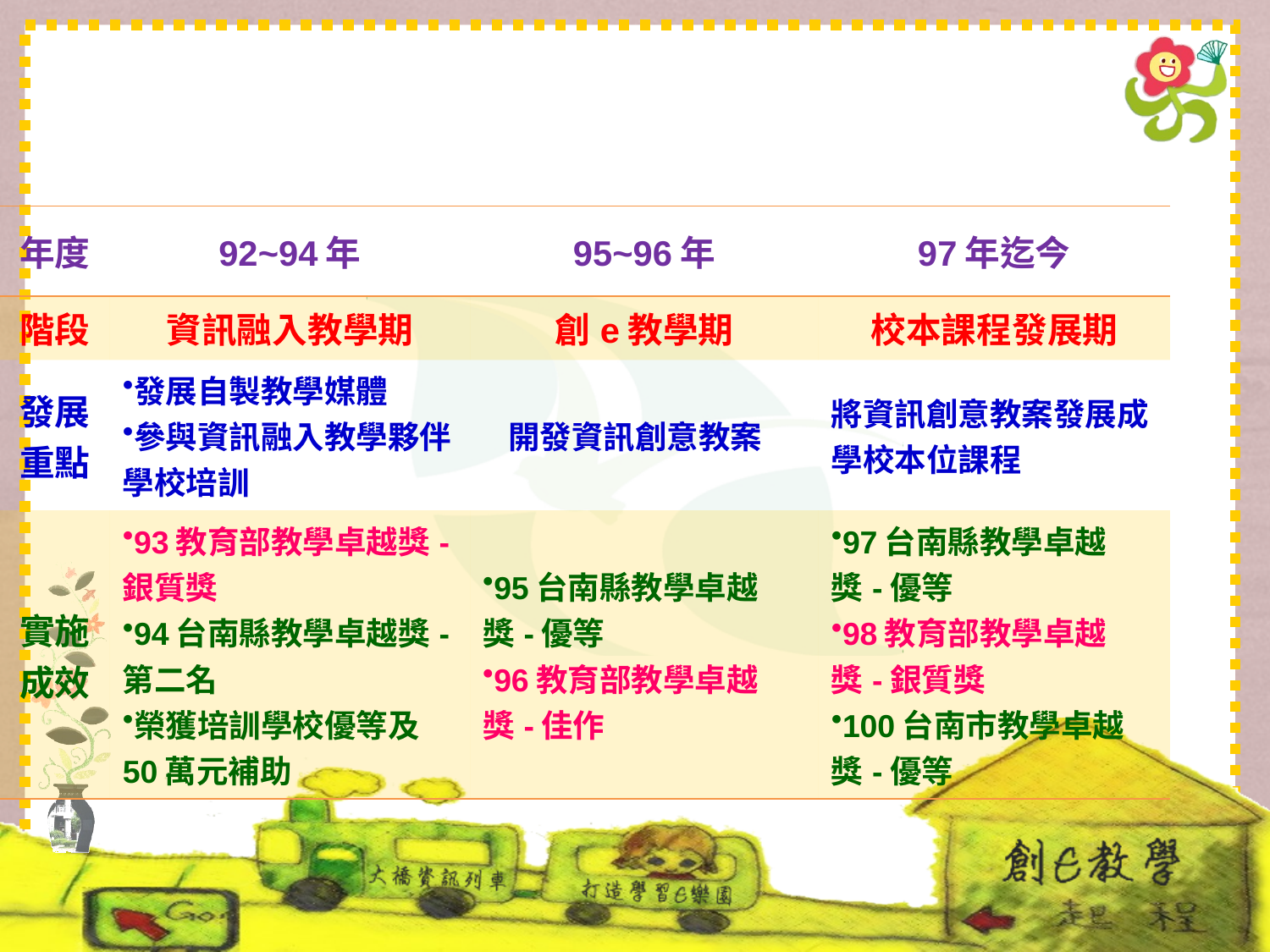

資訊融入發展歷程
| 年度 | 92~94年 | 95~96年 |  | 97年迄今 |
| --- | --- | --- | --- | --- |
| 階段 | 資訊融入教學期 | 創e教學期 |  | 校本課程發展期 |
| 發展重點 | 發展自製教學媒體 參與資訊融入教學夥伴學校培訓 |  | 開發資訊創意教案 | 將資訊創意教案發展成學校本位課程 |
| 實施成效 | 93教育部教學卓越獎-銀質獎 94台南縣教學卓越獎-第二名 榮獲培訓學校優等及50萬元補助 | 95台南縣教學卓越獎-優等 96教育部教學卓越獎-佳作 |  | 97台南縣教學卓越獎-優等 98教育部教學卓越獎-銀質獎 100台南市教學卓越獎-優等 |